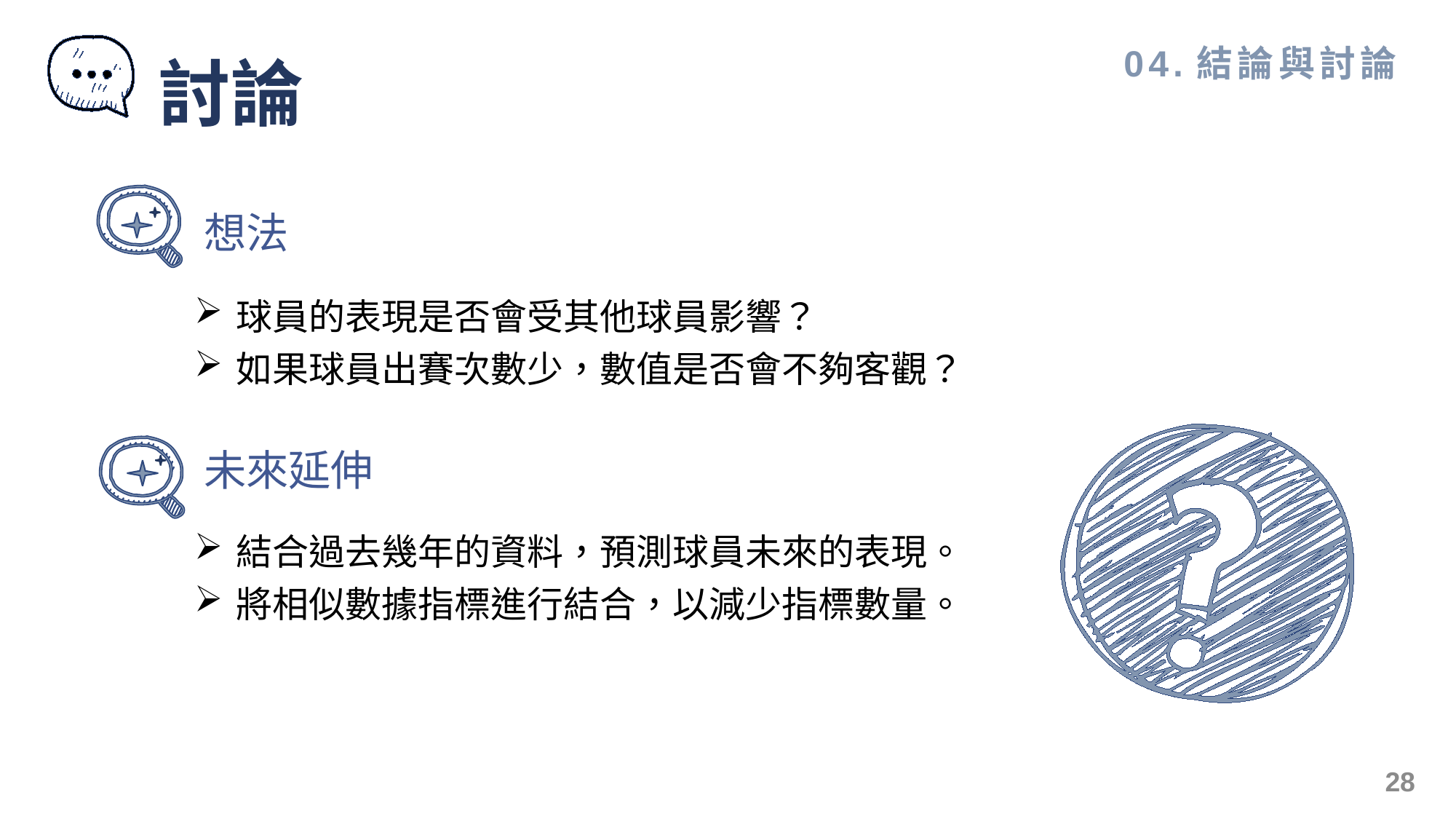

04.結論與討論
討論

想法

球員的表現是否會受其他球員影響？
如果球員出賽次數少，數值是否會不夠客觀？

未來延伸

結合過去幾年的資料，預測球員未來的表現。
將相似數據指標進行結合，以減少指標數量。
28